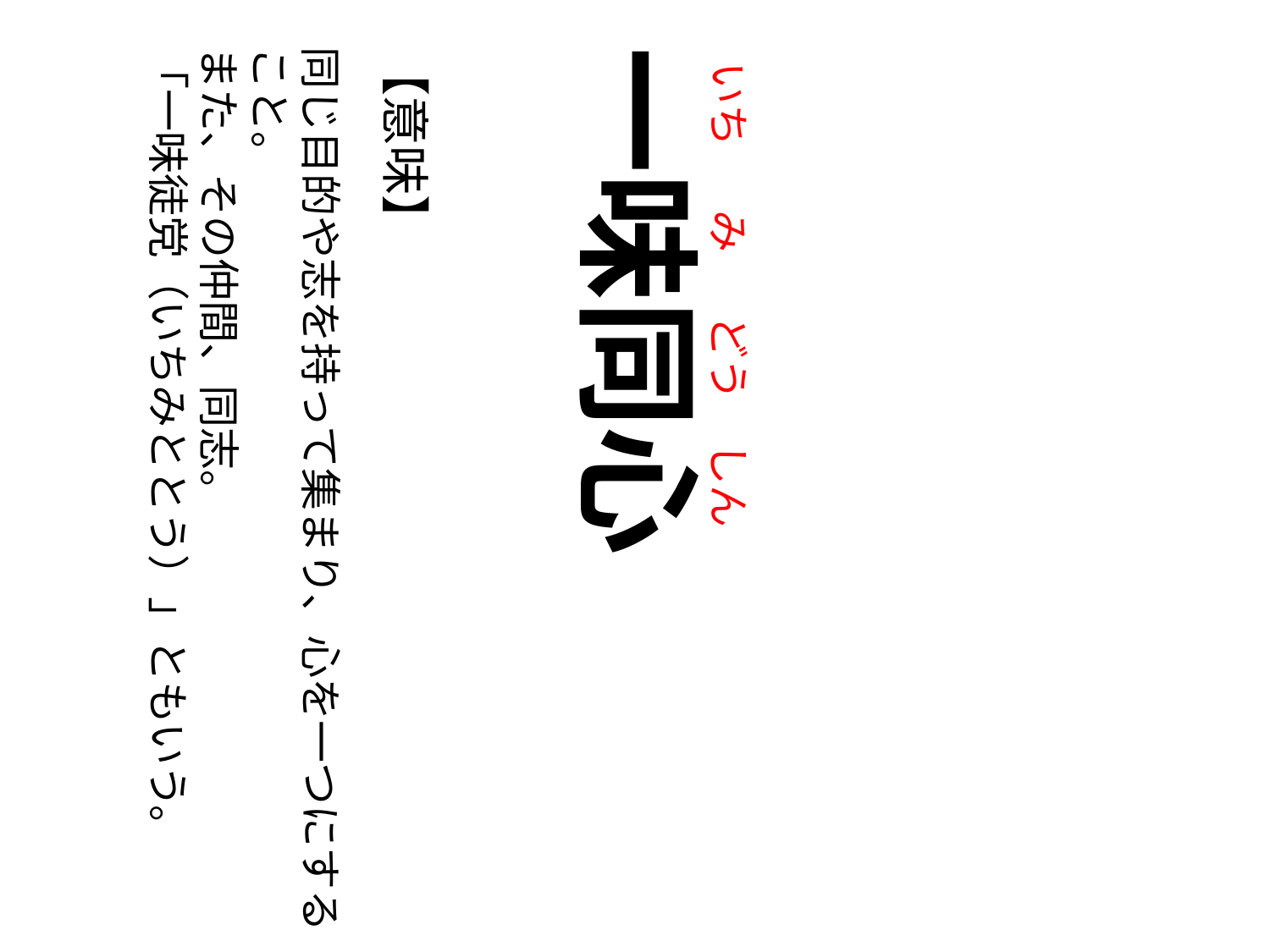

いち
み
どう
しん
【意味】

同じ目的や志を持って集まり、心を一つにすること。
また、その仲間、同志。
「一味徒党（いちみととう）」ともいう。
一味同心